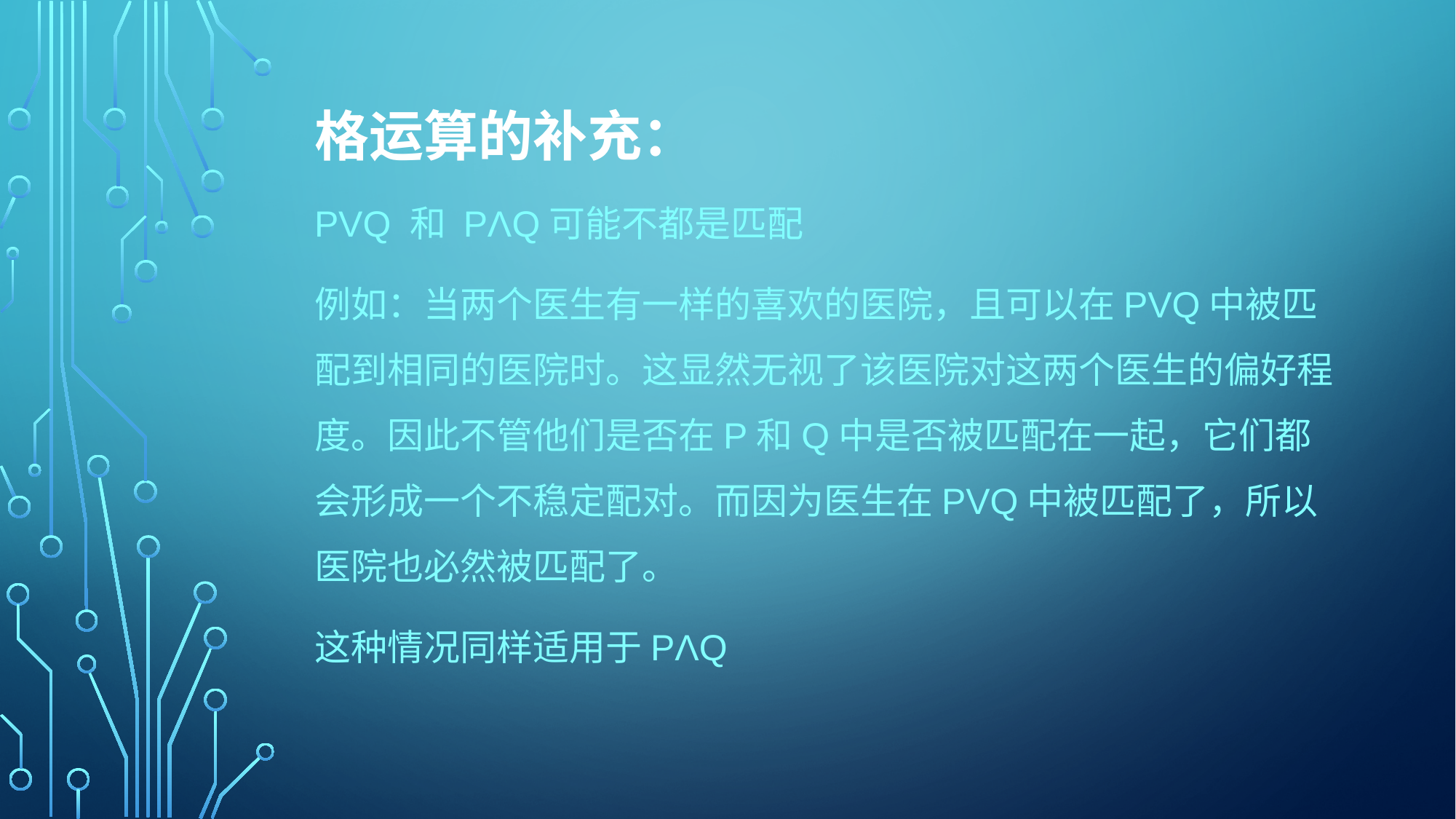

# 格运算的补充：
PVQ 和 PΛQ可能不都是匹配
例如：当两个医生有一样的喜欢的医院，且可以在PVQ中被匹配到相同的医院时。这显然无视了该医院对这两个医生的偏好程度。因此不管他们是否在P和Q中是否被匹配在一起，它们都会形成一个不稳定配对。而因为医生在PVQ中被匹配了，所以医院也必然被匹配了。
这种情况同样适用于PΛQ